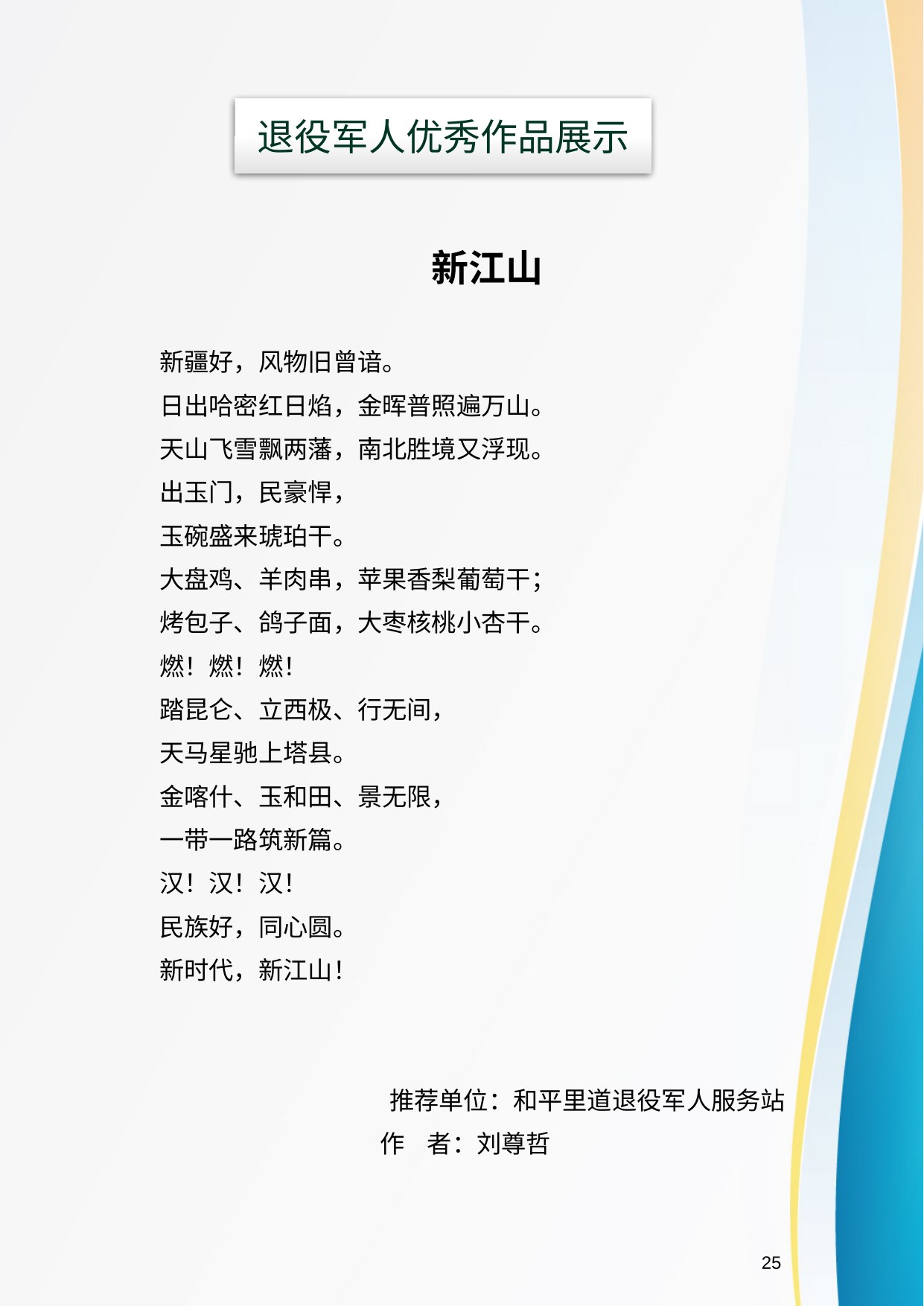

退役军人优秀作品展示
 新江山

新疆好，风物旧曾谙。
日出哈密红日焰，金晖普照遍万山。
天山飞雪飘两藩，南北胜境又浮现。
出玉门，民豪悍，
玉碗盛来琥珀干。
大盘鸡、羊肉串，苹果香梨葡萄干；
烤包子、鸽子面，大枣核桃小杏干。
燃！燃！燃！
踏昆仑、立西极、行无间，
天马星驰上塔县。
金喀什、玉和田、景无限，
一带一路筑新篇。
汉！汉！汉！
民族好，同心圆。
新时代，新江山！
   推荐单位：和平里道退役军人服务站
       作    者：刘尊哲
25